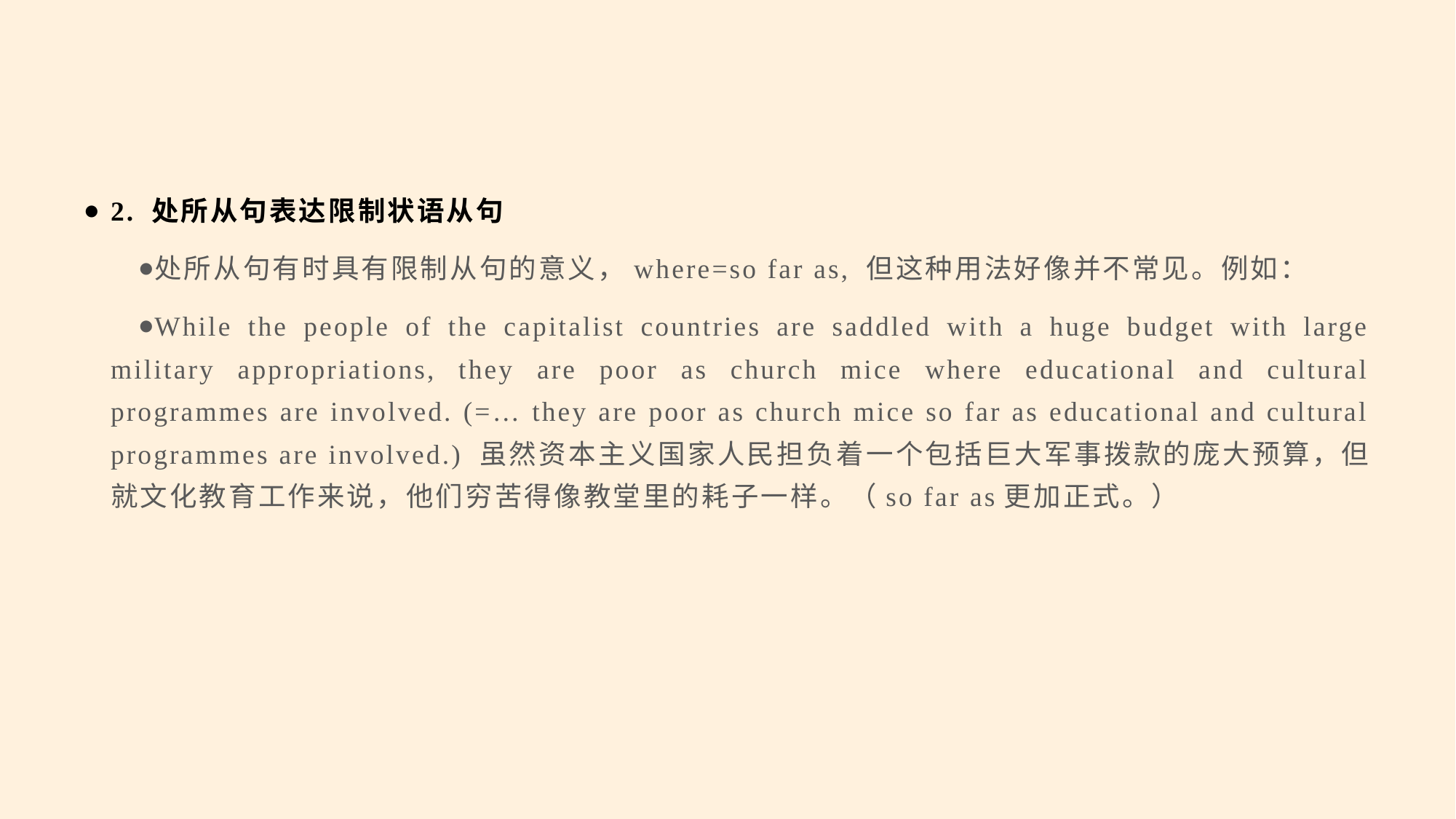

#
2. 处所从句表达限制状语从句
处所从句有时具有限制从句的意义，where=so far as, 但这种用法好像并不常见。例如：
While the people of the capitalist countries are saddled with a huge budget with large military appropriations, they are poor as church mice where educational and cultural programmes are involved. (=… they are poor as church mice so far as educational and cultural programmes are involved.) 虽然资本主义国家人民担负着一个包括巨大军事拨款的庞大预算，但就文化教育工作来说，他们穷苦得像教堂里的耗子一样。（so far as更加正式。）